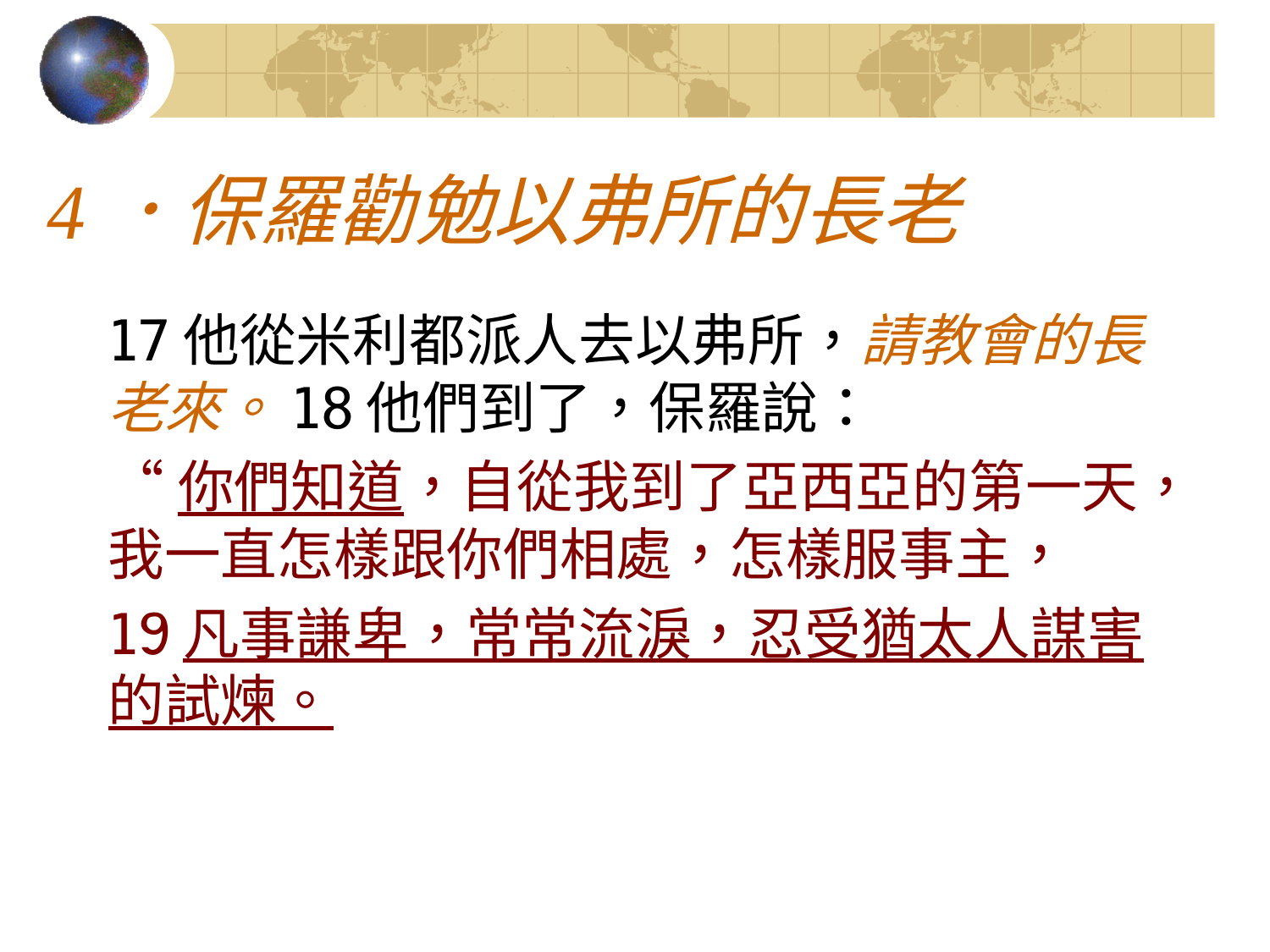

# 4．保羅勸勉以弗所的長老
17他從米利都派人去以弗所，請教會的長老來。18他們到了，保羅說：
“你們知道，自從我到了亞西亞的第一天，我一直怎樣跟你們相處，怎樣服事主，
19凡事謙卑，常常流淚，忍受猶太人謀害的試煉。